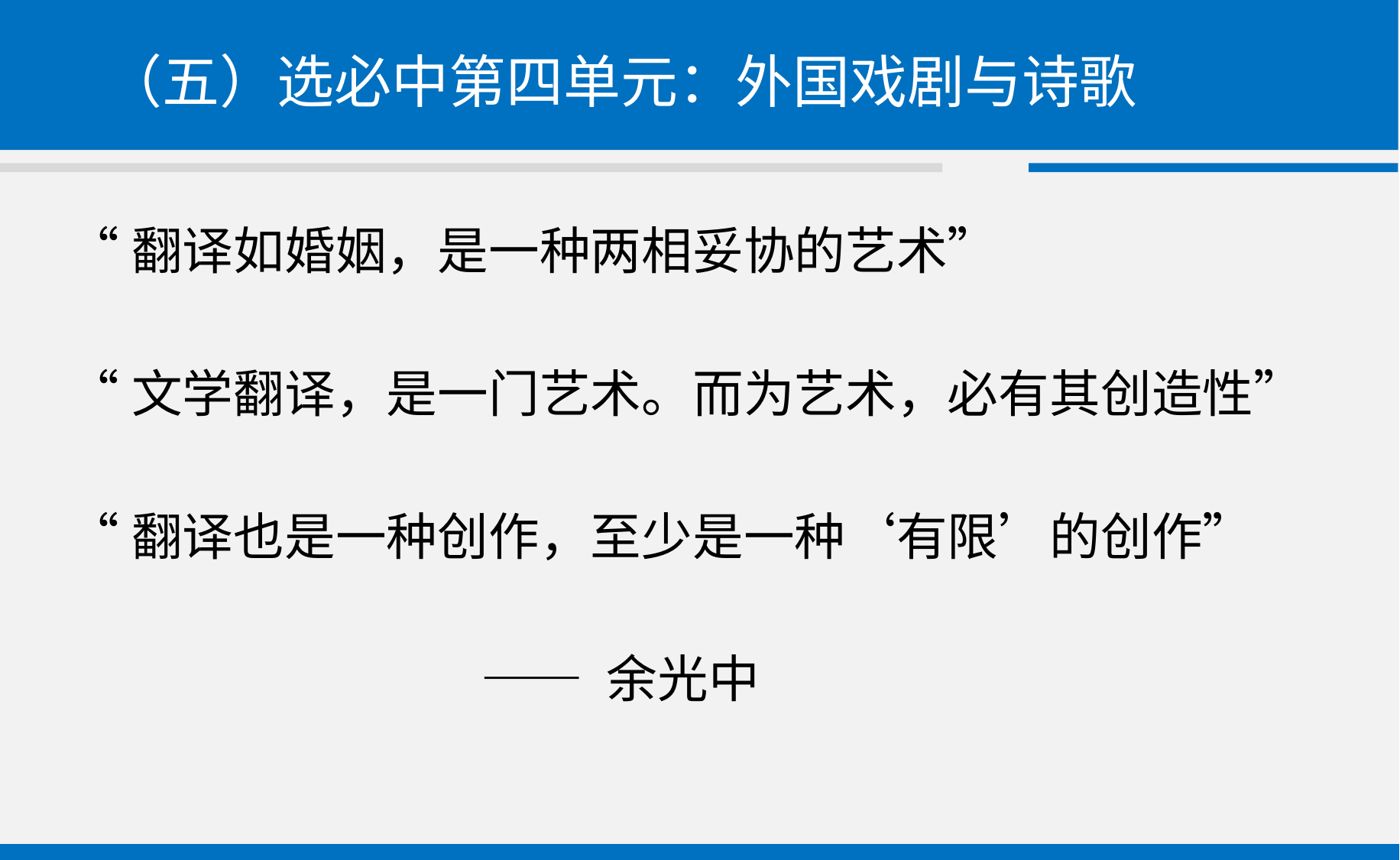

# （五）选必中第四单元：外国戏剧与诗歌

    “翻译如婚姻，是一种两相妥协的艺术”

   “文学翻译，是一门艺术。而为艺术，必有其创造性”

   “翻译也是一种创作，至少是一种‘有限’的创作”

                                       —— 余光中